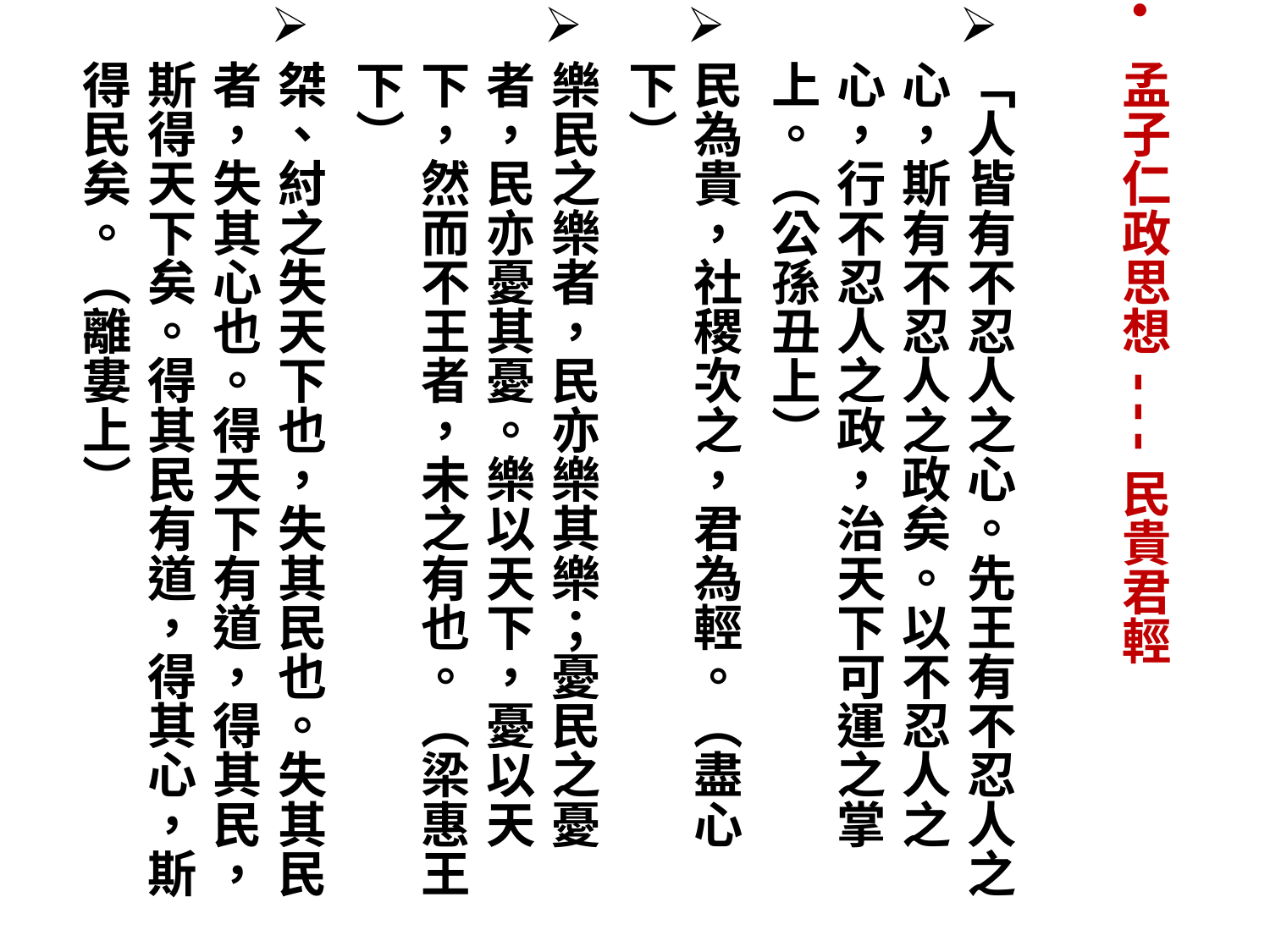

孟子仁政思想---民貴君輕

「人皆有不忍人之心。先王有不忍人之心，斯有不忍人之政矣。以不忍人之心，行不忍人之政，治天下可運之掌上。（公孫丑上）
民為貴，社稷次之，君為輕。（盡心下）
樂民之樂者，民亦樂其樂；憂民之憂者，民亦憂其憂。樂以天下，憂以天下，然而不王者，未之有也。（梁惠王下）
桀、紂之失天下也，失其民也。失其民者，失其心也。得天下有道，得其民，斯得天下矣。得其民有道，得其心，斯得民矣。（離婁上）